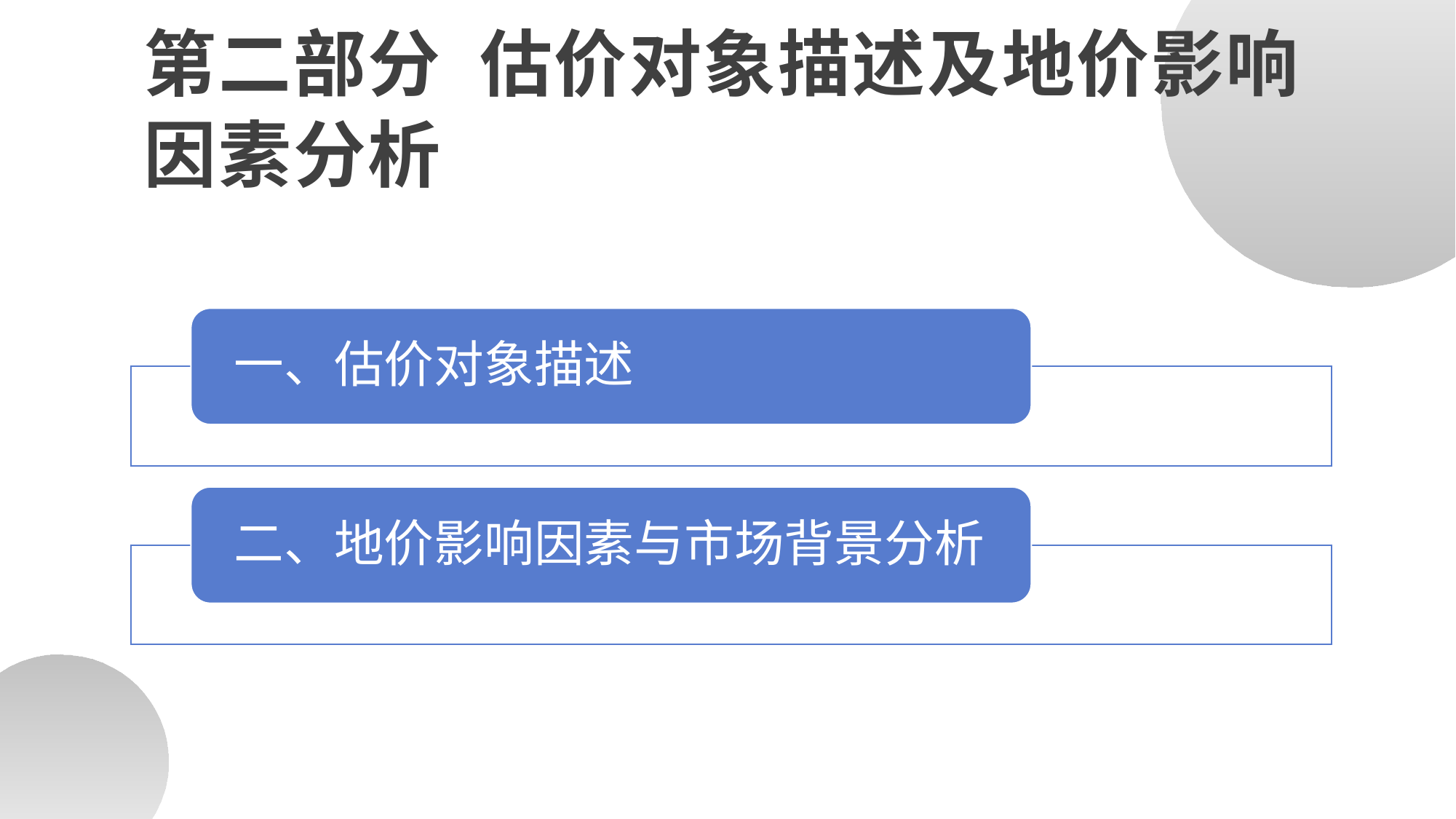

第二部分  估价对象描述及地价影响因素分析
一、估价对象描述
二、地价影响因素与市场背景分析